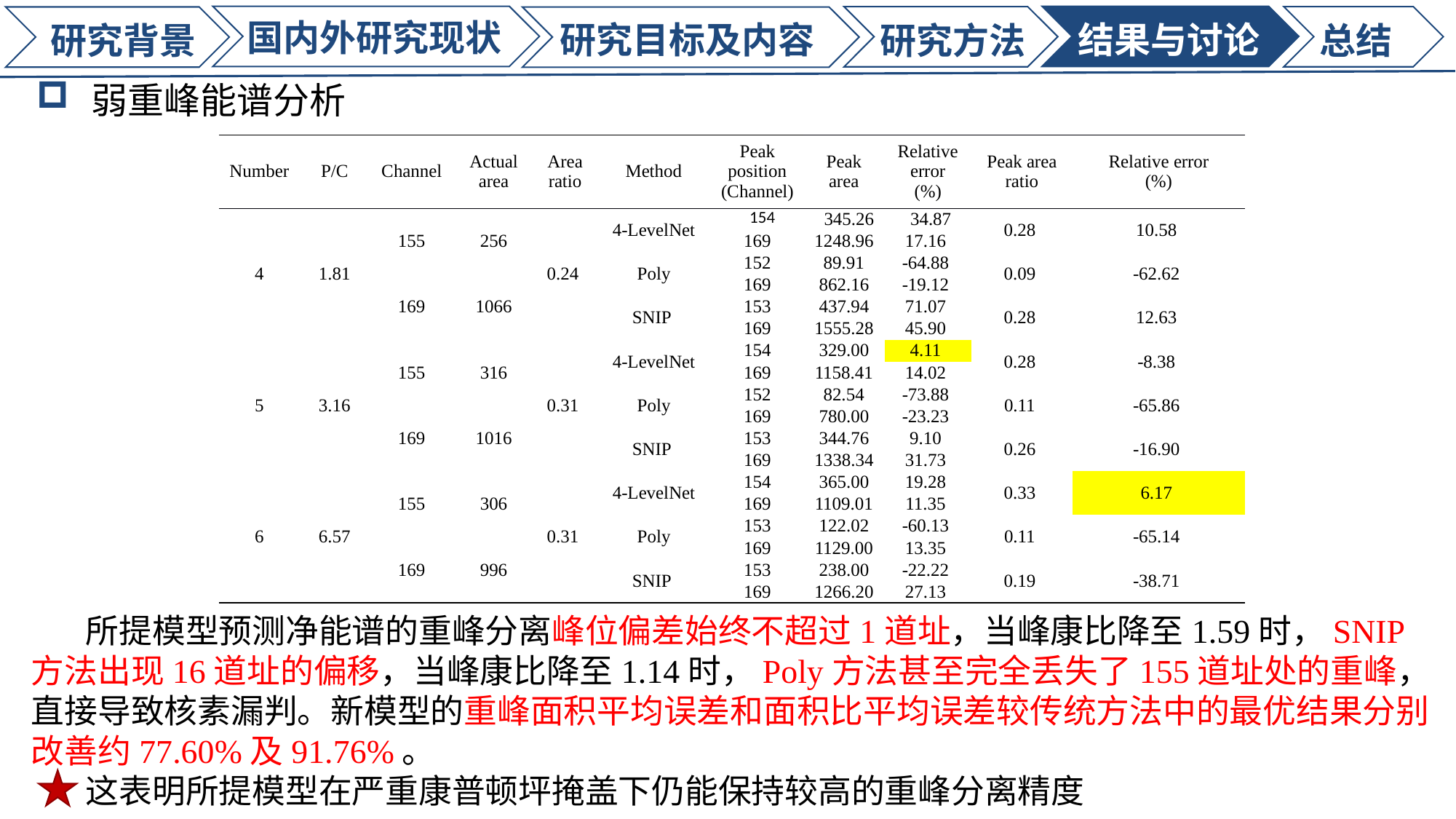

国内外研究现状
研究目标及内容
结果与讨论
研究背景
研究方法
总结
弱重峰能谱分析
| Number | P/C | Channel | Actual area | Area ratio | Method | Peak position (Channel) | Peak area | Relative error (%) | Peak area ratio | Relative error (%) |
| --- | --- | --- | --- | --- | --- | --- | --- | --- | --- | --- |
| 4 | 1.81 | 155 | 256 | 0.24 | 4-LevelNet | 154 | 345.26 | 34.87 | 0.28 | 10.58 |
|  |  |  |  |  |  | 169 | 1248.96 | 17.16 |  |  |
|  |  |  |  |  | Poly | 152 | 89.91 | -64.88 | 0.09 | -62.62 |
|  |  | 169 | 1066 |  |  | 169 | 862.16 | -19.12 |  |  |
|  |  |  |  |  | SNIP | 153 | 437.94 | 71.07 | 0.28 | 12.63 |
|  |  |  |  |  |  | 169 | 1555.28 | 45.90 |  |  |
| 5 | 3.16 | 155 | 316 | 0.31 | 4-LevelNet | 154 | 329.00 | 4.11 | 0.28 | -8.38 |
|  |  |  |  |  |  | 169 | 1158.41 | 14.02 |  |  |
|  |  |  |  |  | Poly | 152 | 82.54 | -73.88 | 0.11 | -65.86 |
|  |  | 169 | 1016 |  |  | 169 | 780.00 | -23.23 |  |  |
|  |  |  |  |  | SNIP | 153 | 344.76 | 9.10 | 0.26 | -16.90 |
|  |  |  |  |  |  | 169 | 1338.34 | 31.73 |  |  |
| 6 | 6.57 | 155 | 306 | 0.31 | 4-LevelNet | 154 | 365.00 | 19.28 | 0.33 | 6.17 |
|  |  |  |  |  |  | 169 | 1109.01 | 11.35 |  |  |
|  |  |  |  |  | Poly | 153 | 122.02 | -60.13 | 0.11 | -65.14 |
|  |  | 169 | 996 |  |  | 169 | 1129.00 | 13.35 |  |  |
|  |  |  |  |  | SNIP | 153 | 238.00 | -22.22 | 0.19 | -38.71 |
|  |  |  |  |  |  | 169 | 1266.20 | 27.13 |  |  |
所提模型预测净能谱的重峰分离峰位偏差始终不超过1道址，当峰康比降至1.59时，SNIP方法出现16道址的偏移，当峰康比降至1.14时，Poly方法甚至完全丢失了155道址处的重峰，直接导致核素漏判。新模型的重峰面积平均误差和面积比平均误差较传统方法中的最优结果分别改善约77.60%及91.76%。
这表明所提模型在严重康普顿坪掩盖下仍能保持较高的重峰分离精度